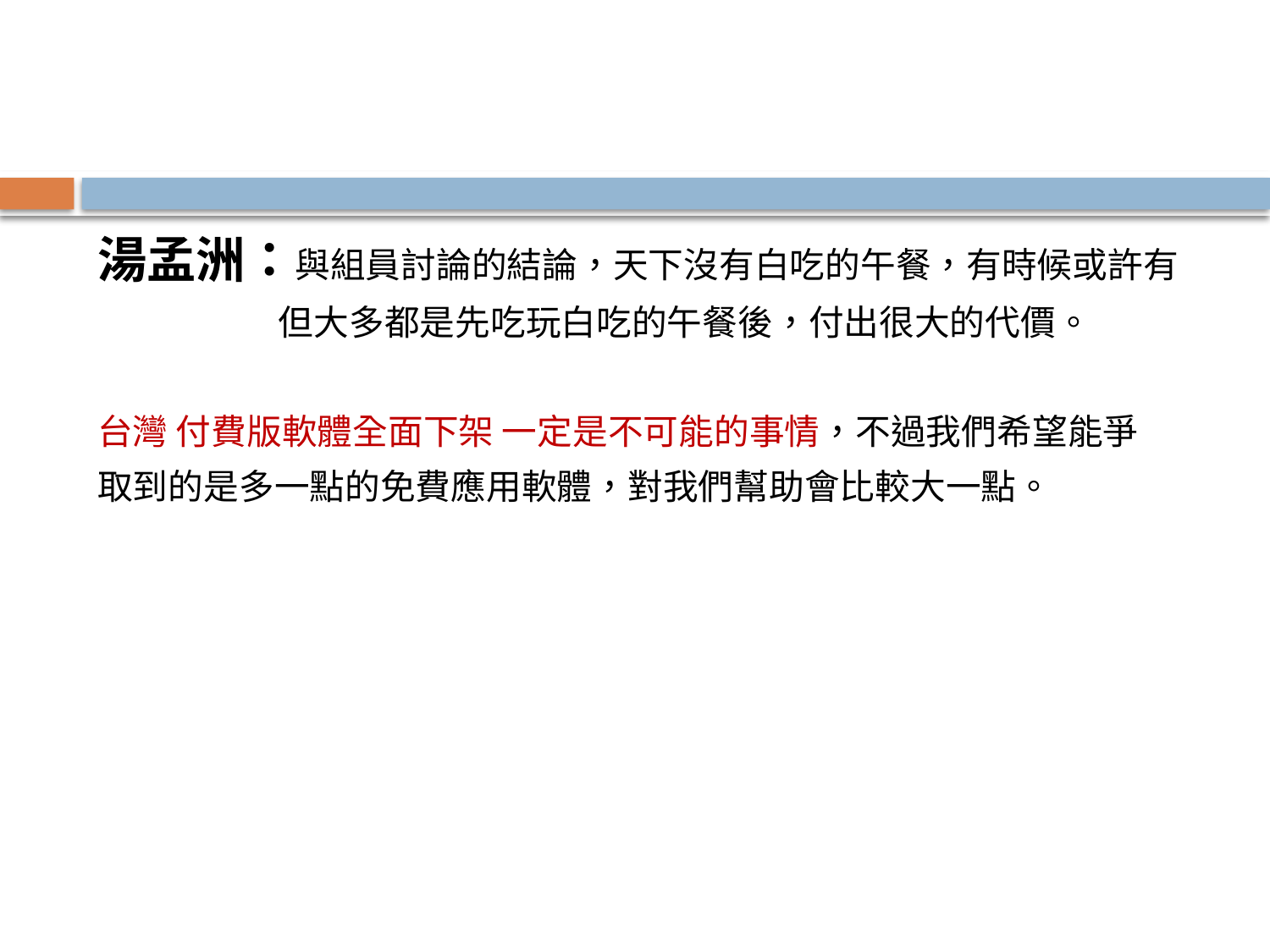

#
湯孟洲：與組員討論的結論，天下沒有白吃的午餐，有時候或許有
                      但大多都是先吃玩白吃的午餐後，付出很大的代價。

台灣 付費版軟體全面下架 一定是不可能的事情，不過我們希望能爭
取到的是多一點的免費應用軟體，對我們幫助會比較大一點。